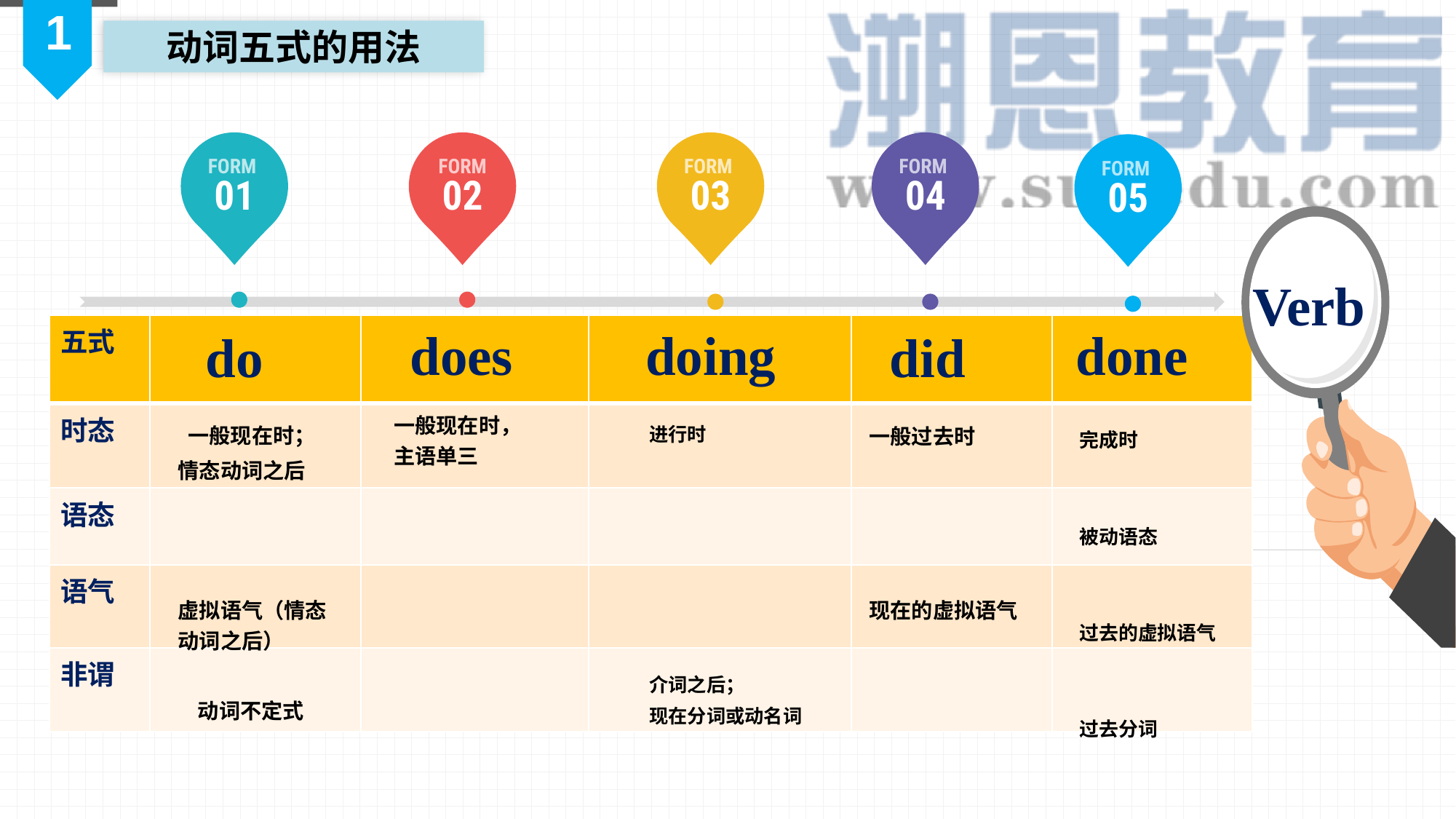

1
动词五式的用法

FORM
01

FORM
02

FORM
03

FORM
04

FORM
05

Verb

| 五式 |  |  |  |  |  |
| --- | --- | --- | --- | --- | --- |
| 时态 |  |  |  |  |  |
| 语态 |  |  |  |  |  |
| 语气 |  |  |  |  |  |
| 非谓 |  |  |  |  |  |
does
一般现在时，主语单三

doing
进行时

介词之后；
现在分词或动名词
done
完成时

被动语态

过去的虚拟语气

过去分词
do
 一般现在时；
情态动词之后

虚拟语气（情态动词之后）

   动词不定式

did
一般过去时

现在的虚拟语气